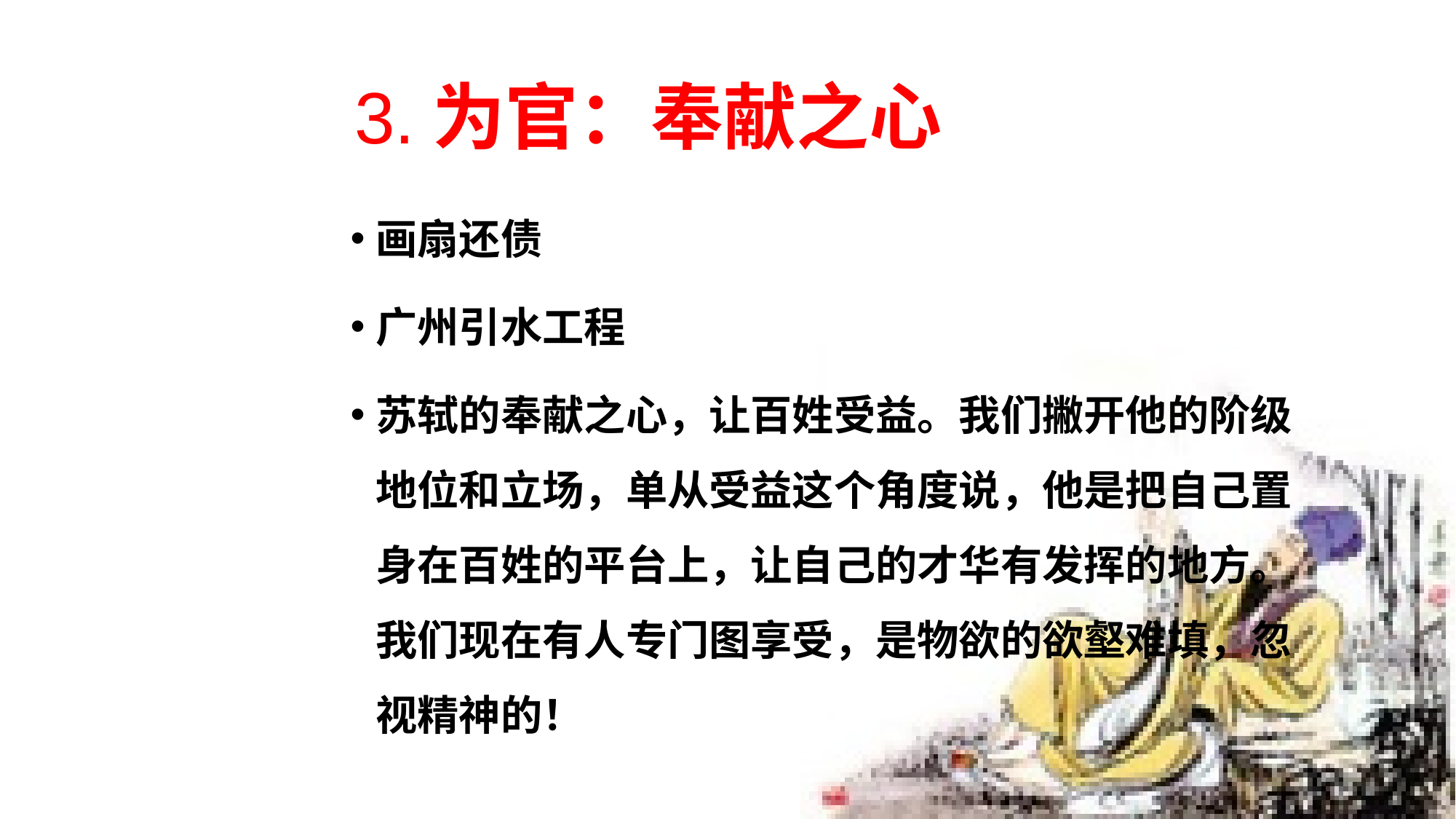

# 3.为官：奉献之心
画扇还债
广州引水工程
苏轼的奉献之心，让百姓受益。我们撇开他的阶级地位和立场，单从受益这个角度说，他是把自己置身在百姓的平台上，让自己的才华有发挥的地方。我们现在有人专门图享受，是物欲的欲壑难填，忽视精神的！